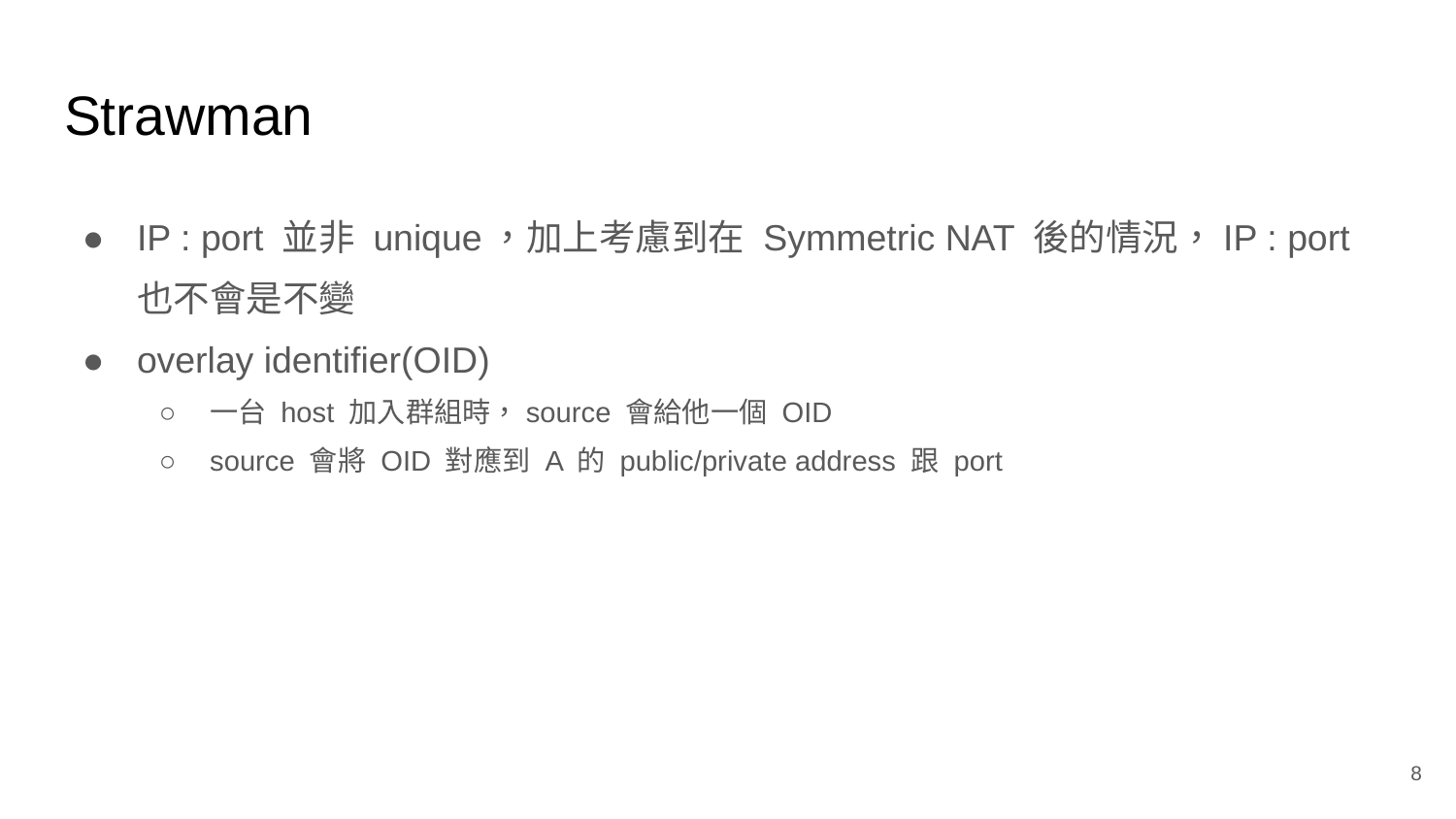

# Strawman
IP : port 並非 unique，加上考慮到在 Symmetric NAT 後的情況，IP : port 也不會是不變
overlay identifier(OID)
一台 host 加入群組時，source 會給他一個 OID
source 會將 OID 對應到 A 的 public/private address 跟 port

8